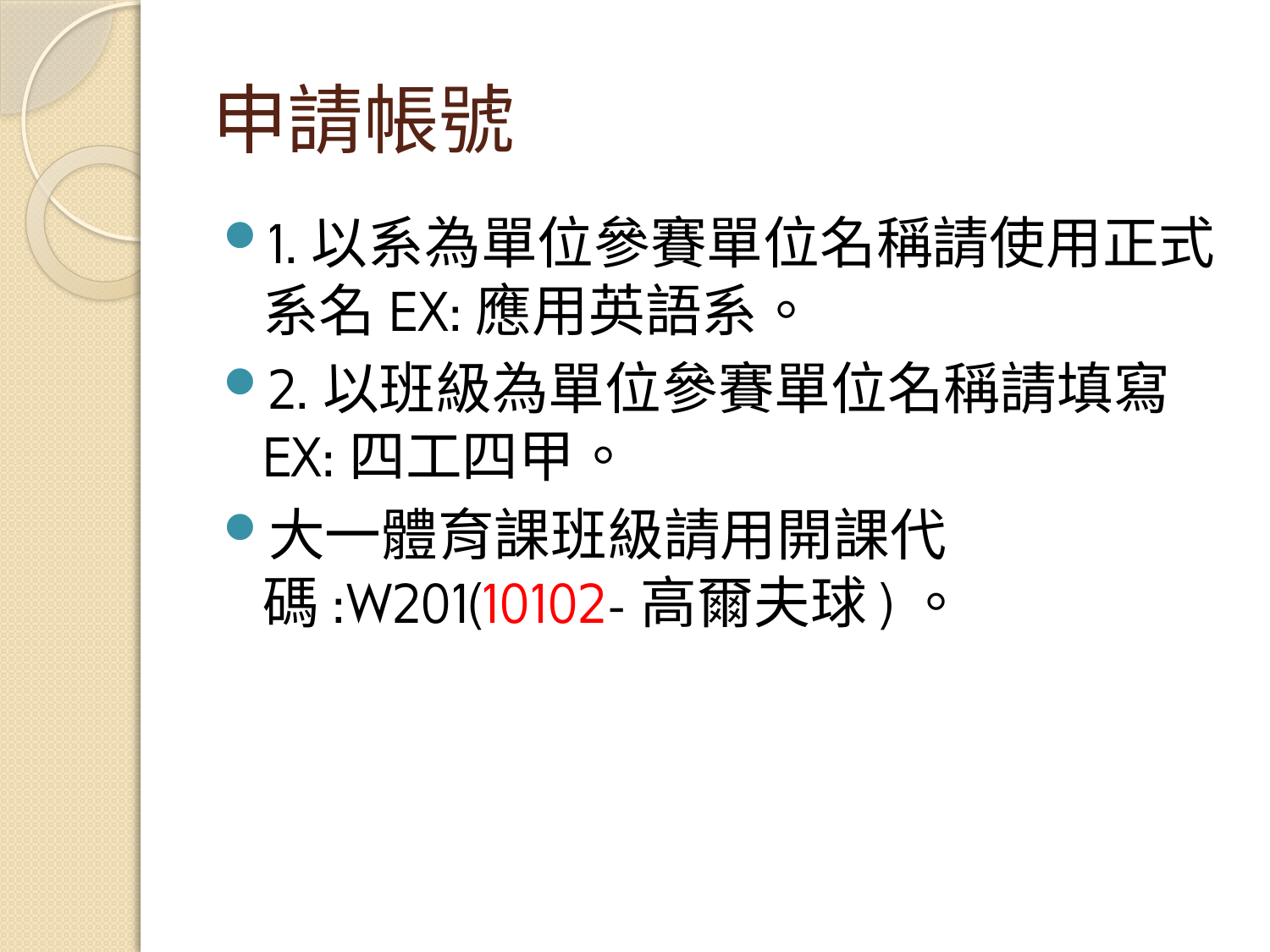

# 申請帳號
1.以系為單位參賽單位名稱請使用正式系名EX:應用英語系。
2.以班級為單位參賽單位名稱請填寫EX:四工四甲。
大一體育課班級請用開課代碼:W201(10102-高爾夫球)。